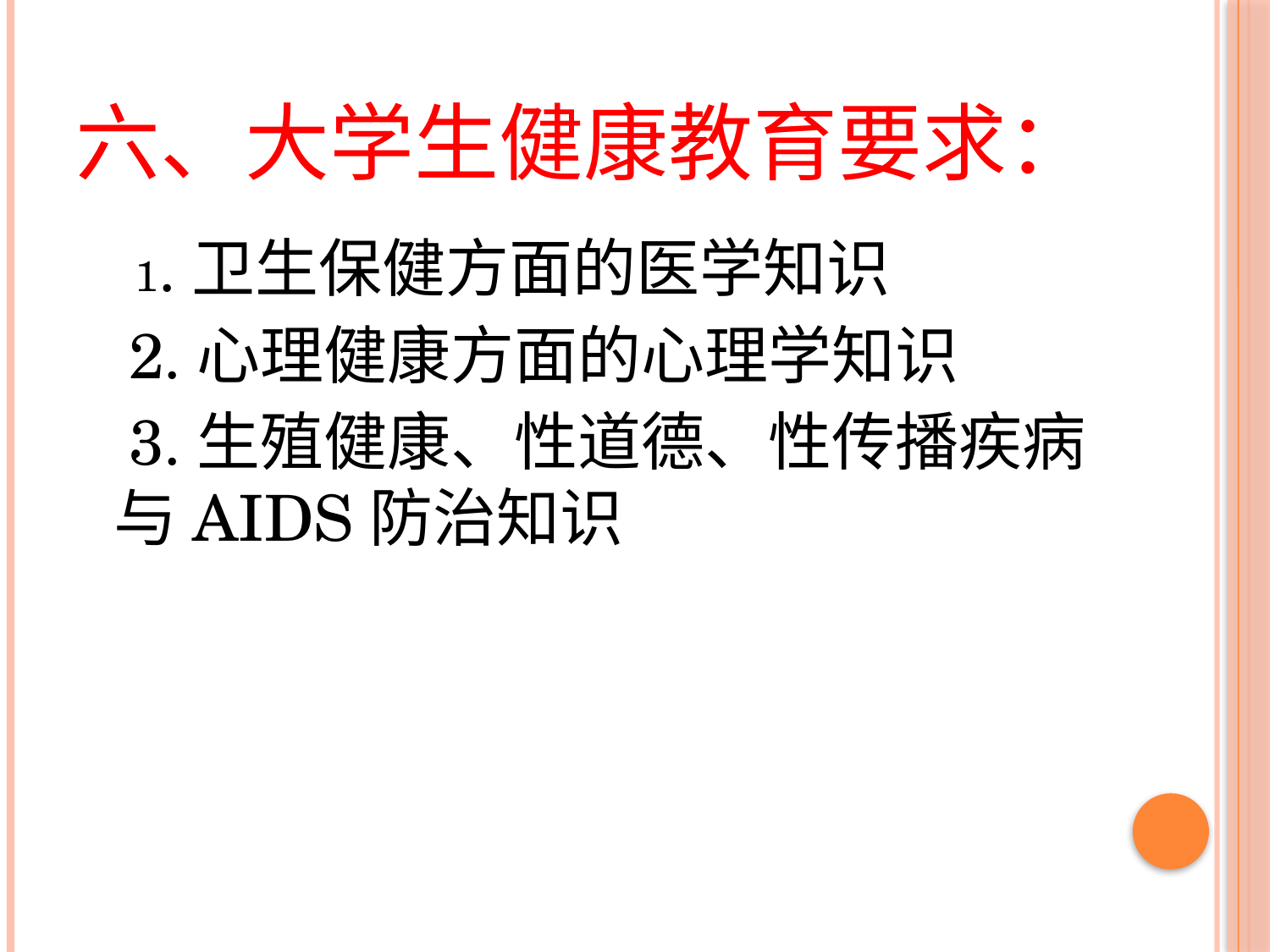

# 六、大学生健康教育要求：
     1.卫生保健方面的医学知识
   2.心理健康方面的心理学知识
   3.生殖健康、性道德、性传播疾病与AIDS防治知识